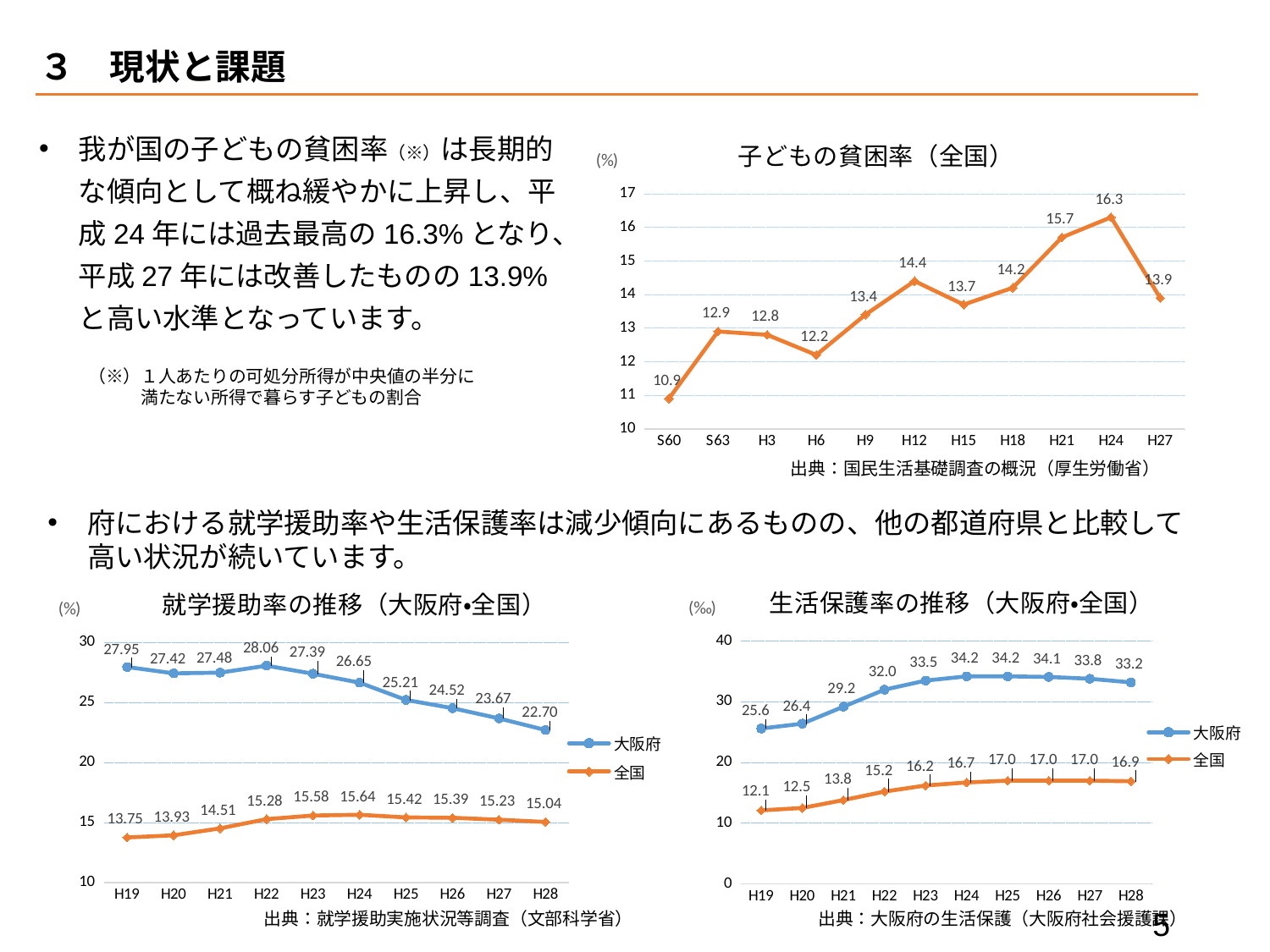

３　現状と課題

### Chart: 子どもの貧困率（全国）

| Category |  |
|---|---|
| S60 | 10.9 |
| S63 | 12.9 |
| H3 | 12.8 |
| H6 | 12.2 |
| H9 | 13.4 |
| H12 | 14.4 |
| H15 | 13.7 |
| H18 | 14.2 |
| H21 | 15.7 |
| H24 | 16.3 |
| H27 | 13.9 |
我が国の子どもの貧困率（※）は長期的な傾向として概ね緩やかに上昇し、平成24年には過去最高の16.3%となり、平成27年には改善したものの13.9%と高い水準となっています。
（※）１人あたりの可処分所得が中央値の半分に
　　　満たない所得で暮らす子どもの割合

出典：国民生活基礎調査の概況（厚生労働省）
府における就学援助率や生活保護率は減少傾向にあるものの、他の都道府県と比較して高い状況が続いています。

### Chart: 生活保護率の推移（大阪府・全国）

| Category | 大阪府 | 全国 |
|---|---|---|
| H19 | 25.6 | 12.1 |
| H20 | 26.4 | 12.5 |
| H21 | 29.2 | 13.8 |
| H22 | 32.0 | 15.2 |
| H23 | 33.5 | 16.2 |
| H24 | 34.2 | 16.7 |
| H25 | 34.2 | 17.0 |
| H26 | 34.1 | 17.0 |
| H27 | 33.8 | 17.0 |
| H28 | 33.2 | 16.9 |

### Chart: 就学援助率の推移（大阪府・全国）

| Category | 大阪府 | 全国 |
|---|---|---|
| H19 | 27.95 | 13.75 |
| H20 | 27.42 | 13.93 |
| H21 | 27.48 | 14.51 |
| H22 | 28.06 | 15.28 |
| H23 | 27.39 | 15.58 |
| H24 | 26.65 | 15.64 |
| H25 | 25.21 | 15.42 |
| H26 | 24.52 | 15.39 |
| H27 | 23.67 | 15.23 |
| H28 | 22.7 | 15.04 |
5
出典：就学援助実施状況等調査（文部科学省）
出典：大阪府の生活保護（大阪府社会援護課）